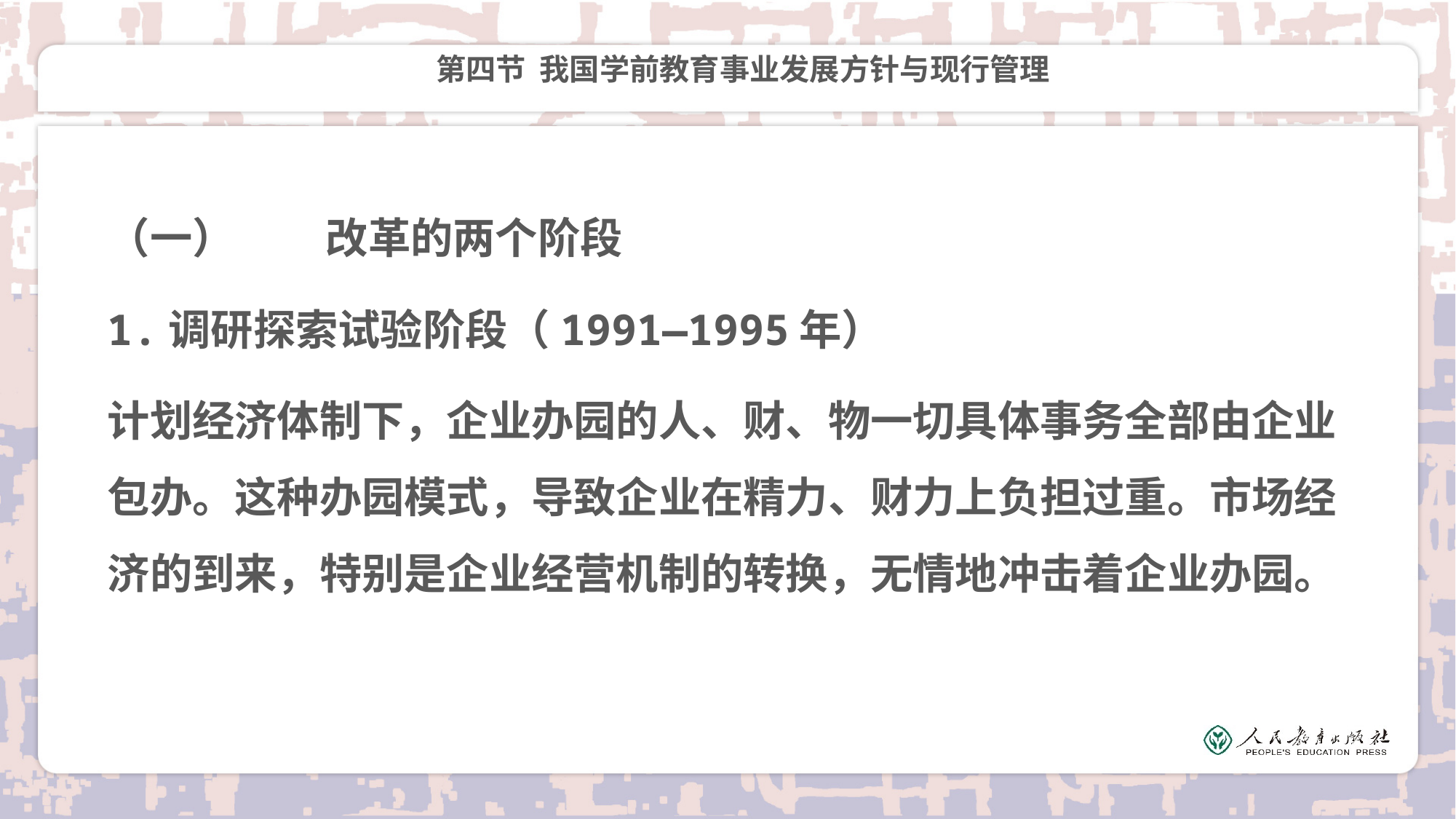

# 第四节  我国学前教育事业发展方针与现行管理
（一）	改革的两个阶段
1.调研探索试验阶段（1991—1995年）
计划经济体制下，企业办园的人、财、物一切具体事务全部由企业包办。这种办园模式，导致企业在精力、财力上负担过重。市场经济的到来，特别是企业经营机制的转换，无情地冲击着企业办园。